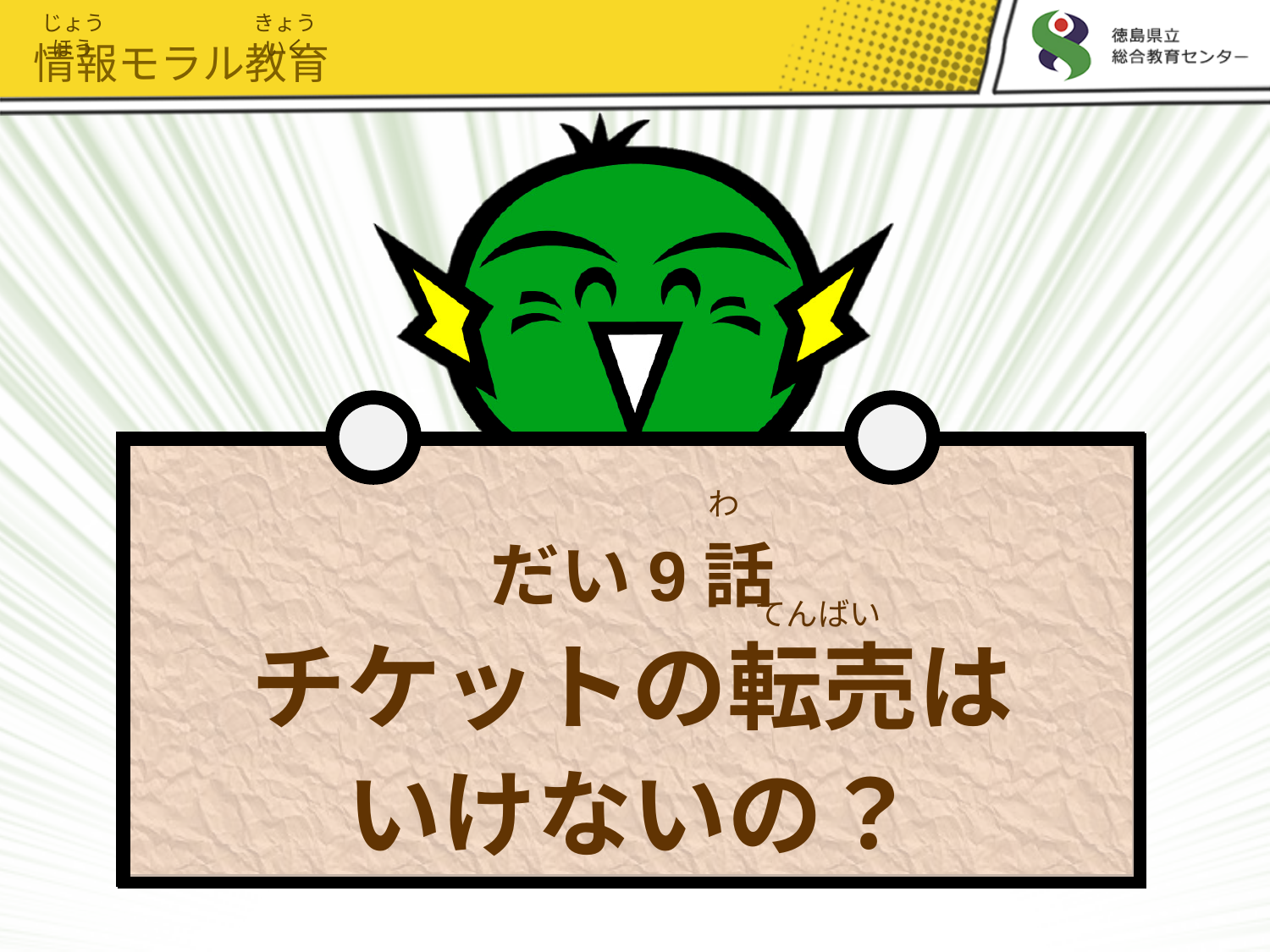

じょうほう
きょういく
情報モラル教育
# だい9話 チケットの転売は いけないの？
わ
てんばい